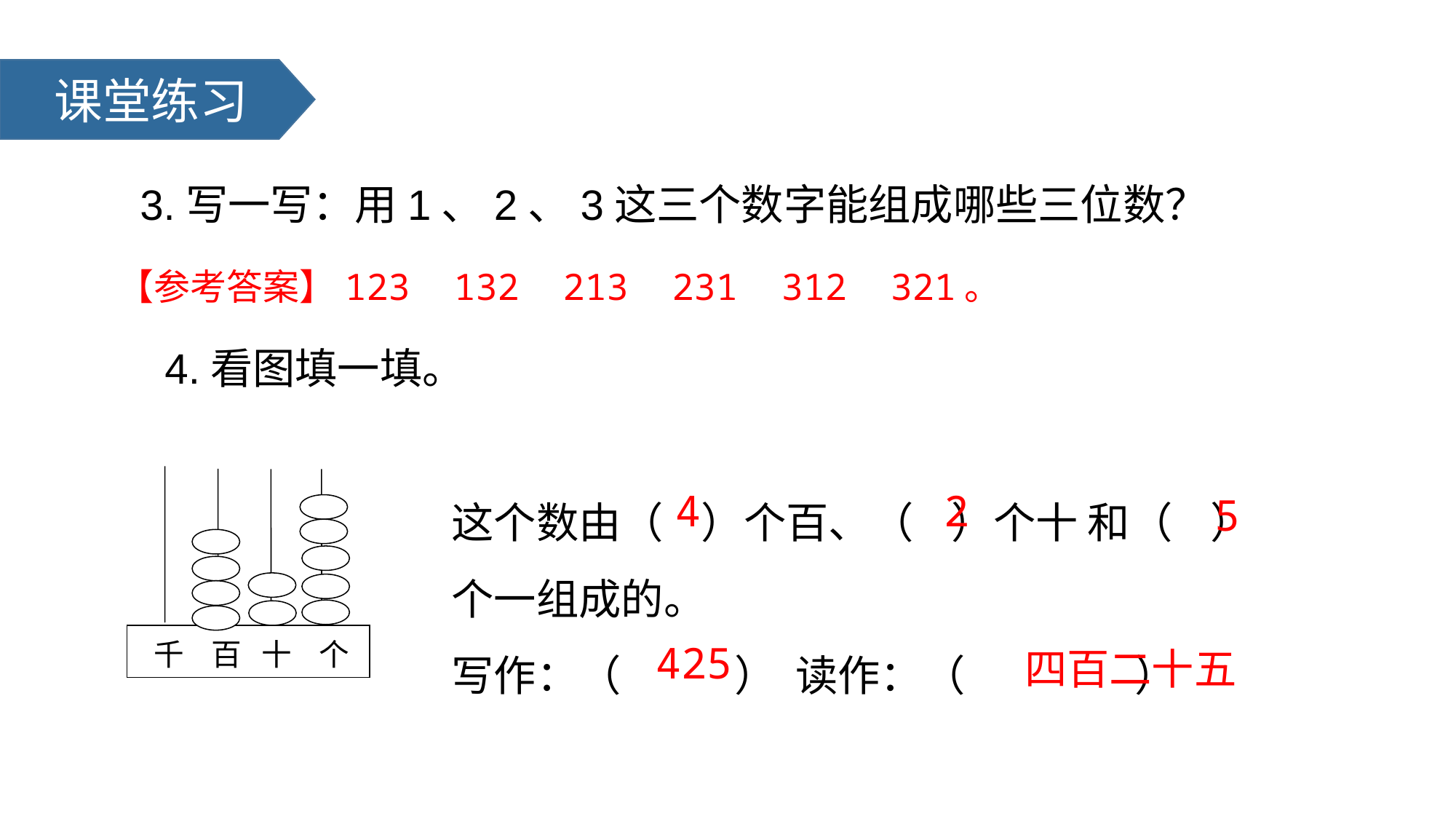

课堂练习
3.写一写：用1、2、3这三个数字能组成哪些三位数？
【参考答案】123  132  213  231  312  321。
4.看图填一填。
这个数由（    ）个百、（    ）个十 和（    ）个一组成的。
写作：（            ）  读作：（                  ）

千    百   十    个
4
2
5
425
四百二十五